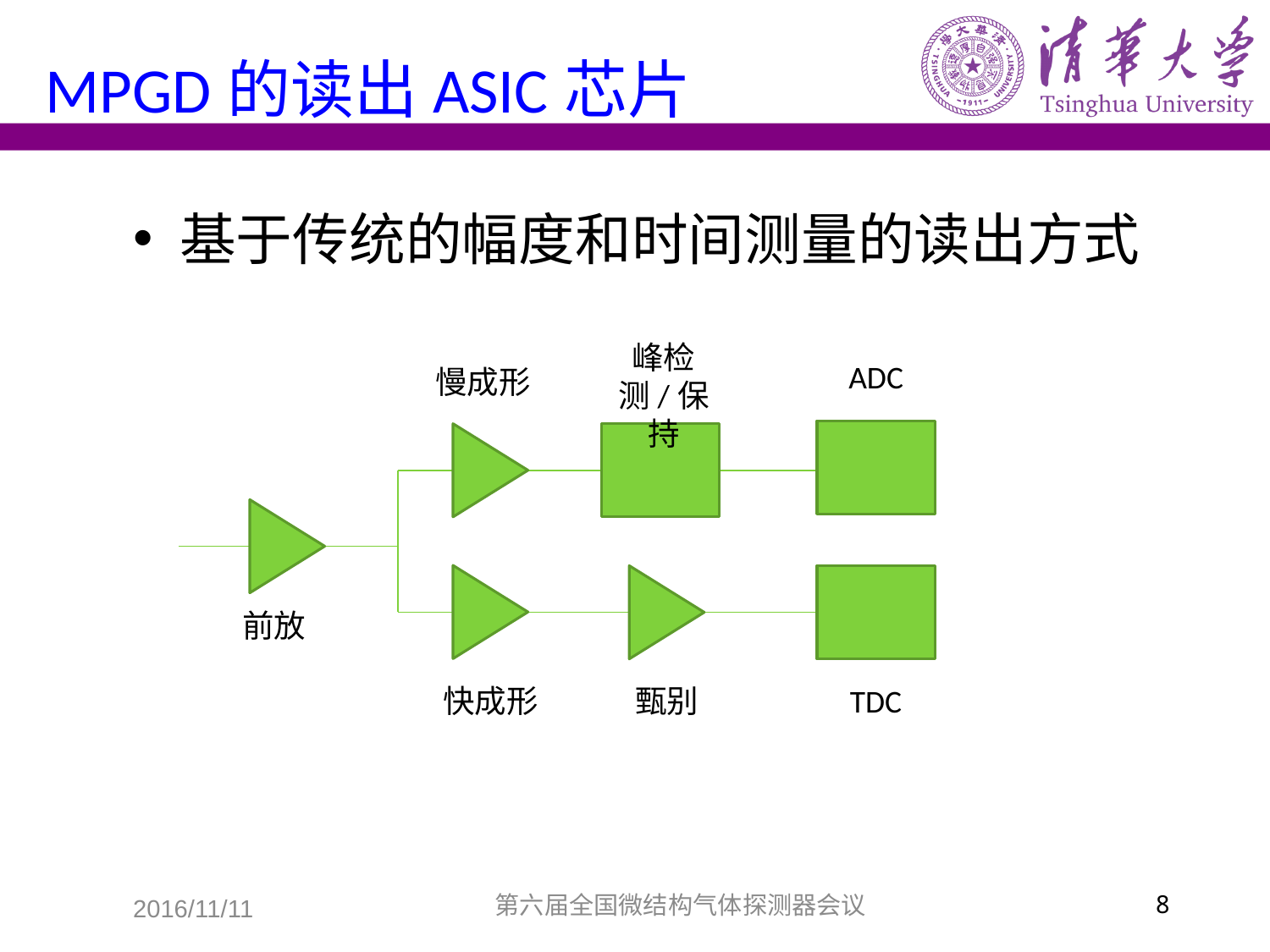

# MPGD的读出ASIC芯片
基于传统的幅度和时间测量的读出方式
峰检测/保持
ADC
慢成形

前放
快成形
甄别
TDC
2016/11/11
第六届全国微结构气体探测器会议
8